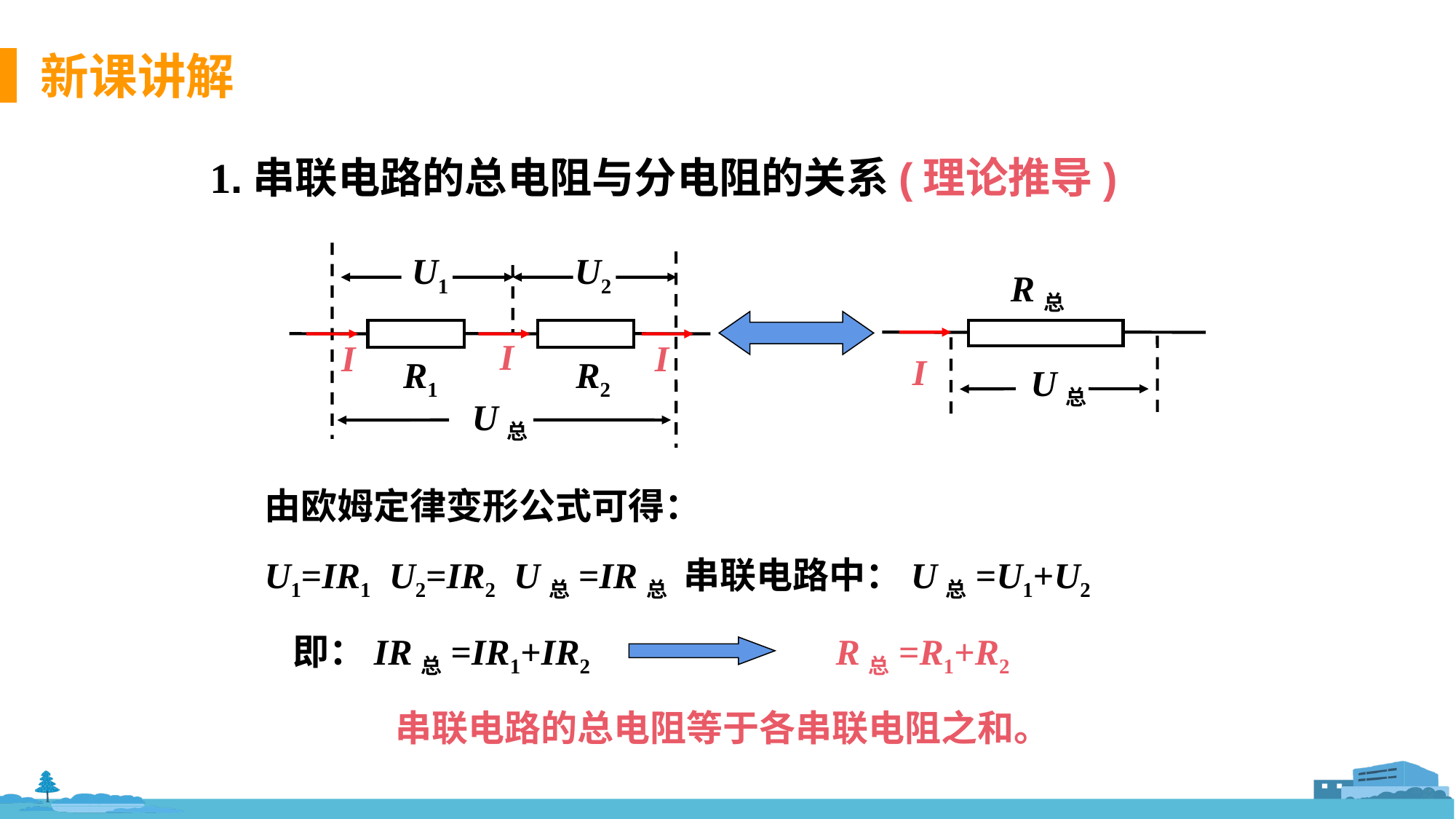

1.串联电路的总电阻与分电阻的关系(理论推导)
U1
U2

R总

I
U总

I
I
I

R1
R2
U总

由欧姆定律变形公式可得：
U1=IR1  U2=IR2  U总=IR总  串联电路中：U总=U1+U2
即：IR总=IR1+IR2                           R总=R1+R2

串联电路的总电阻等于各串联电阻之和。